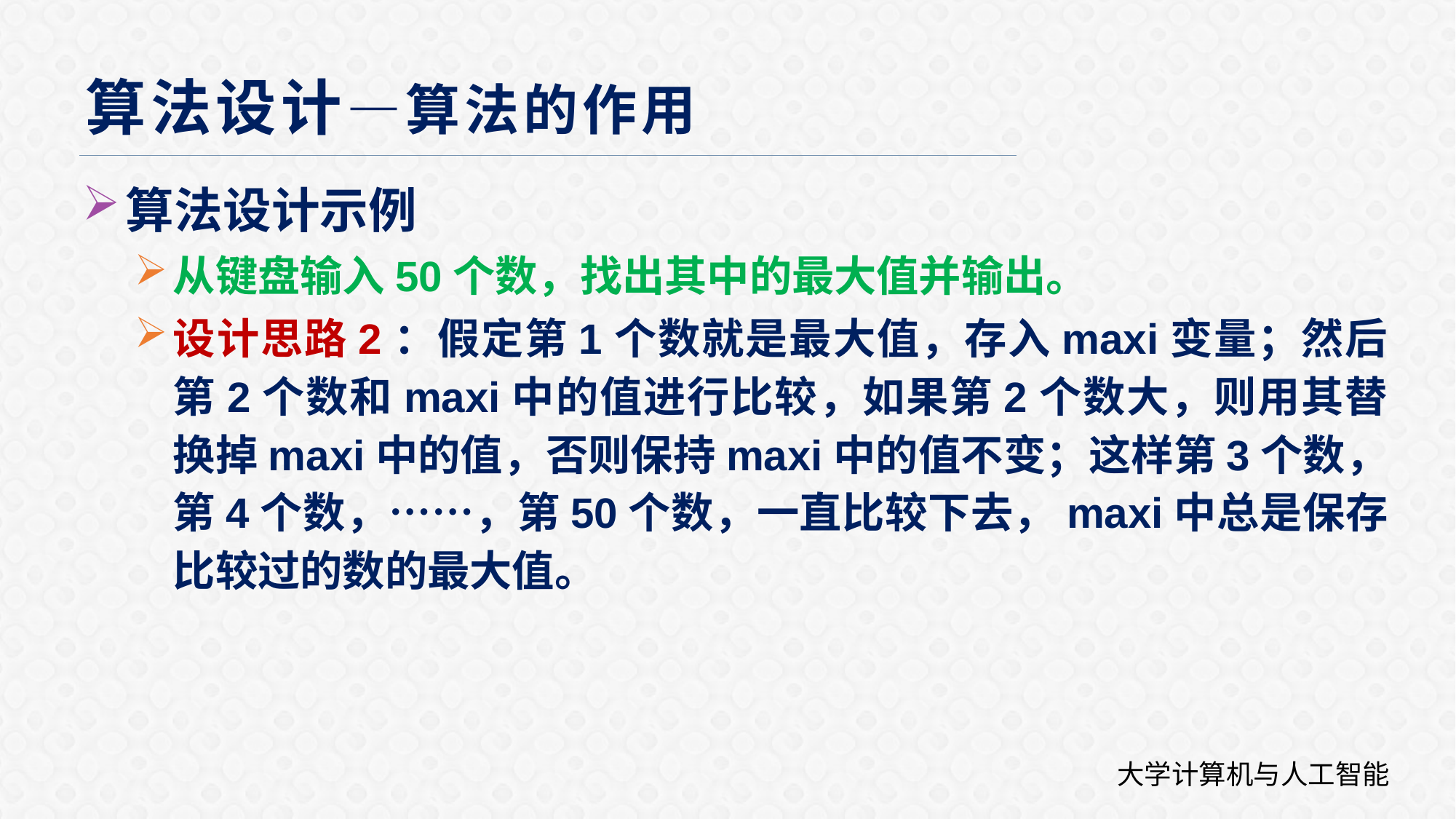

算法设计—算法的作用
算法设计示例
从键盘输入50个数，找出其中的最大值并输出。
设计思路2：假定第1个数就是最大值，存入maxi变量；然后第2个数和maxi中的值进行比较，如果第2个数大，则用其替换掉maxi中的值，否则保持maxi中的值不变；这样第3个数，第4个数，……，第50个数，一直比较下去，maxi中总是保存比较过的数的最大值。